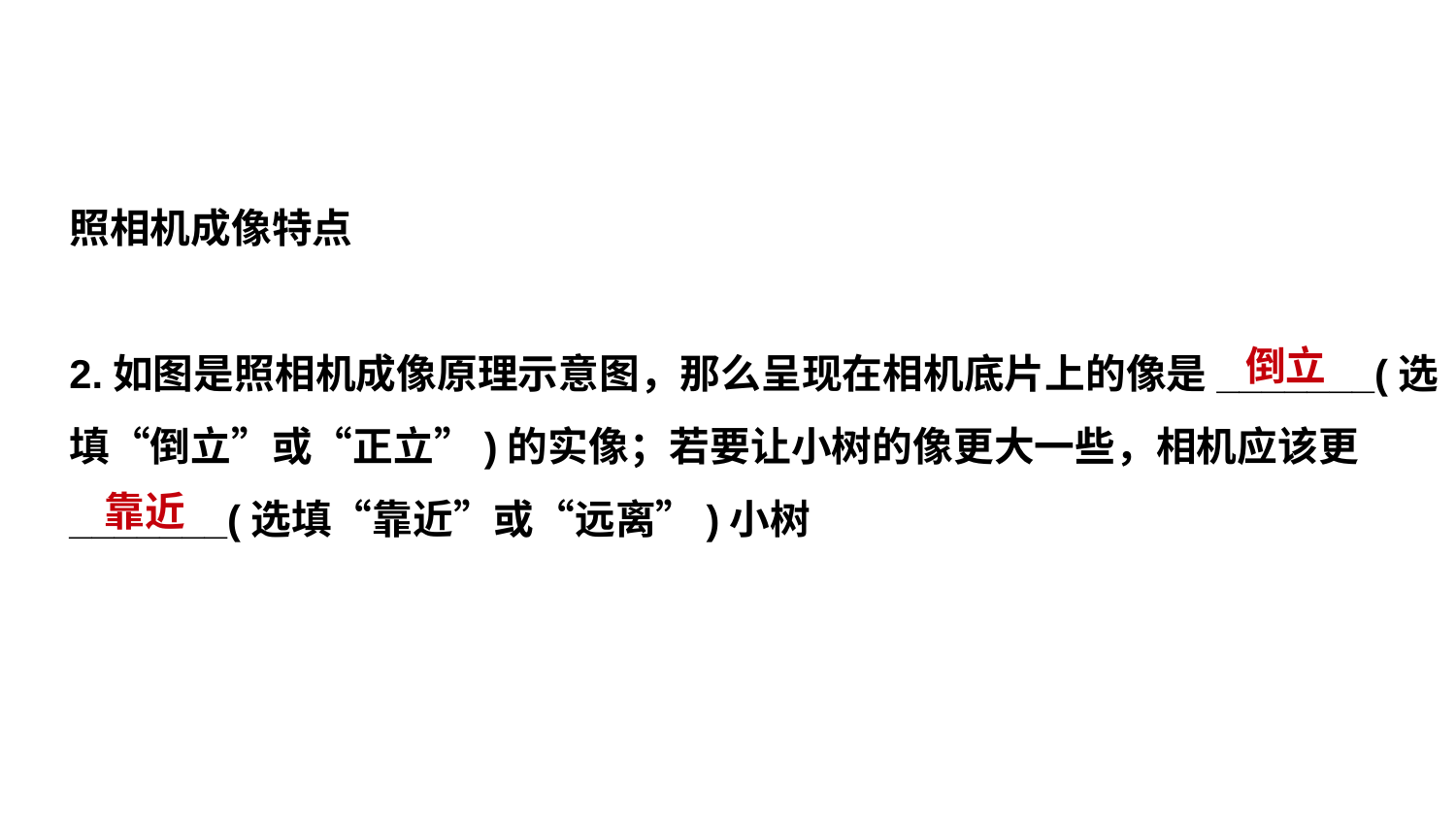

照相机成像特点

2.如图是照相机成像原理示意图，那么呈现在相机底片上的像是_______(选
填“倒立”或“正立”)的实像；若要让小树的像更大一些，相机应该更
_______(选填“靠近”或“远离”)小树
 倒立
 靠近